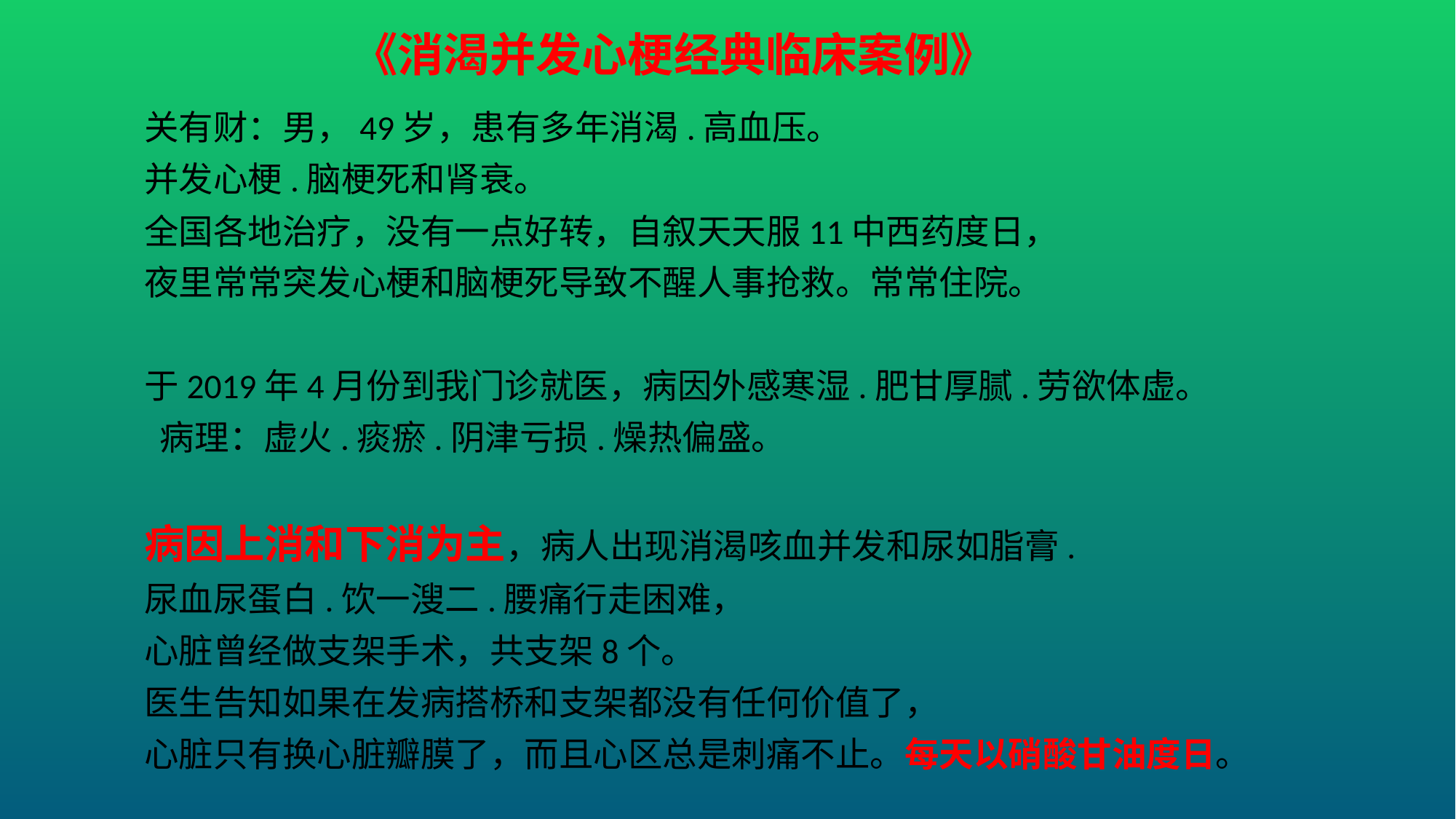

《消渴并发心梗经典临床案例》
关有财：男，49岁，患有多年消渴.高血压。
并发心梗.脑梗死和肾衰。
全国各地治疗，没有一点好转，自叙天天服11中西药度日，
夜里常常突发心梗和脑梗死导致不醒人事抢救。常常住院。

于2019年4月份到我门诊就医，病因外感寒湿.肥甘厚腻.劳欲体虚。
 病理：虚火.痰瘀.阴津亏损.燥热偏盛。

病因上消和下消为主，病人出现消渴咳血并发和尿如脂膏.
尿血尿蛋白.饮一溲二.腰痛行走困难，
心脏曾经做支架手术，共支架8个。
医生告知如果在发病搭桥和支架都没有任何价值了，
心脏只有换心脏瓣膜了，而且心区总是刺痛不止。每天以硝酸甘油度日。